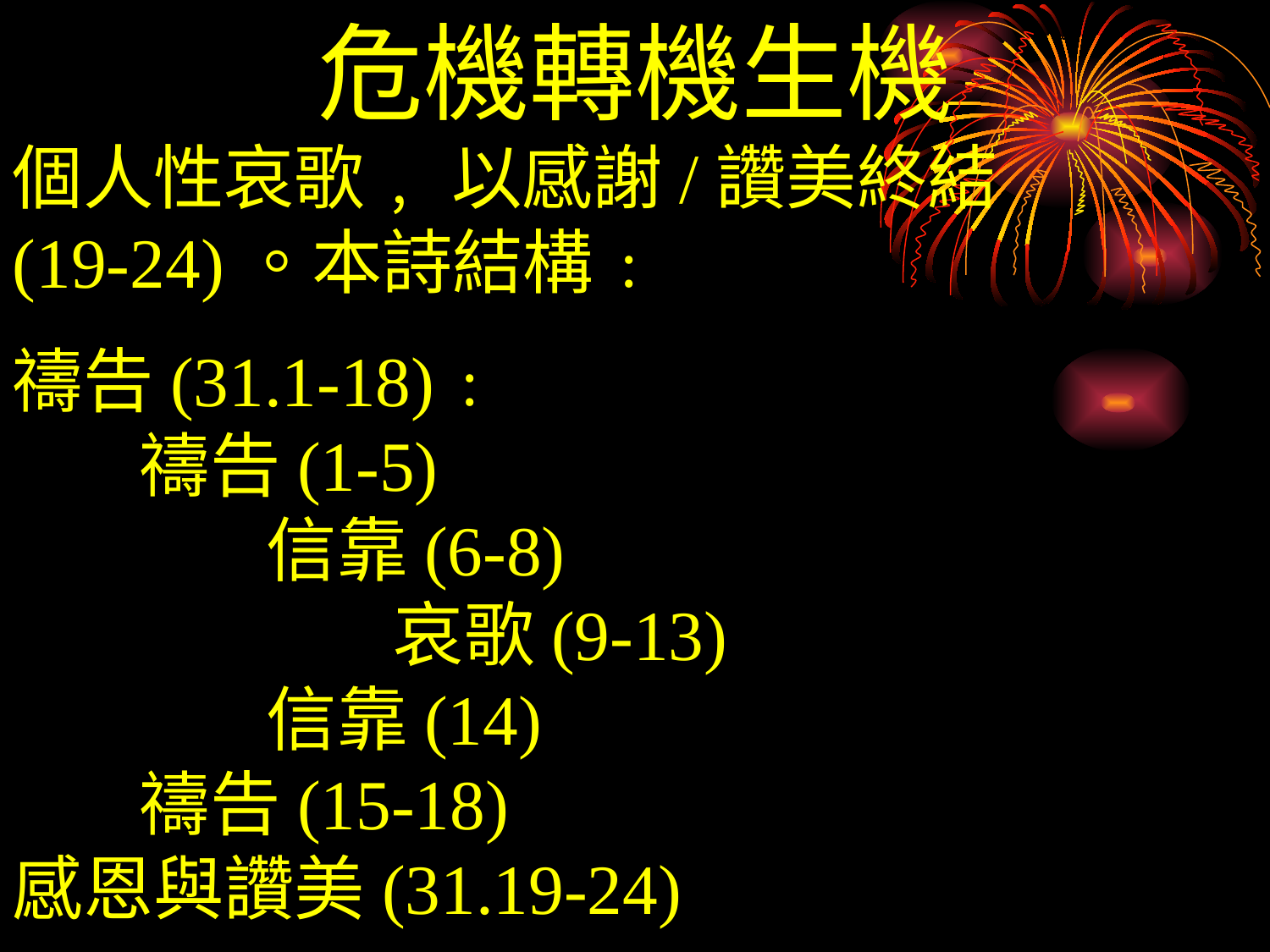

危機轉機生機
個人性哀歌﹐ 以感謝/讚美終結
(19-24)。本詩結構﹕

禱告(31.1-18)﹕
	禱告(1-5)
		信靠(6-8)
			哀歌(9-13)
		信靠(14)
	禱告(15-18)
感恩與讚美(31.19-24)